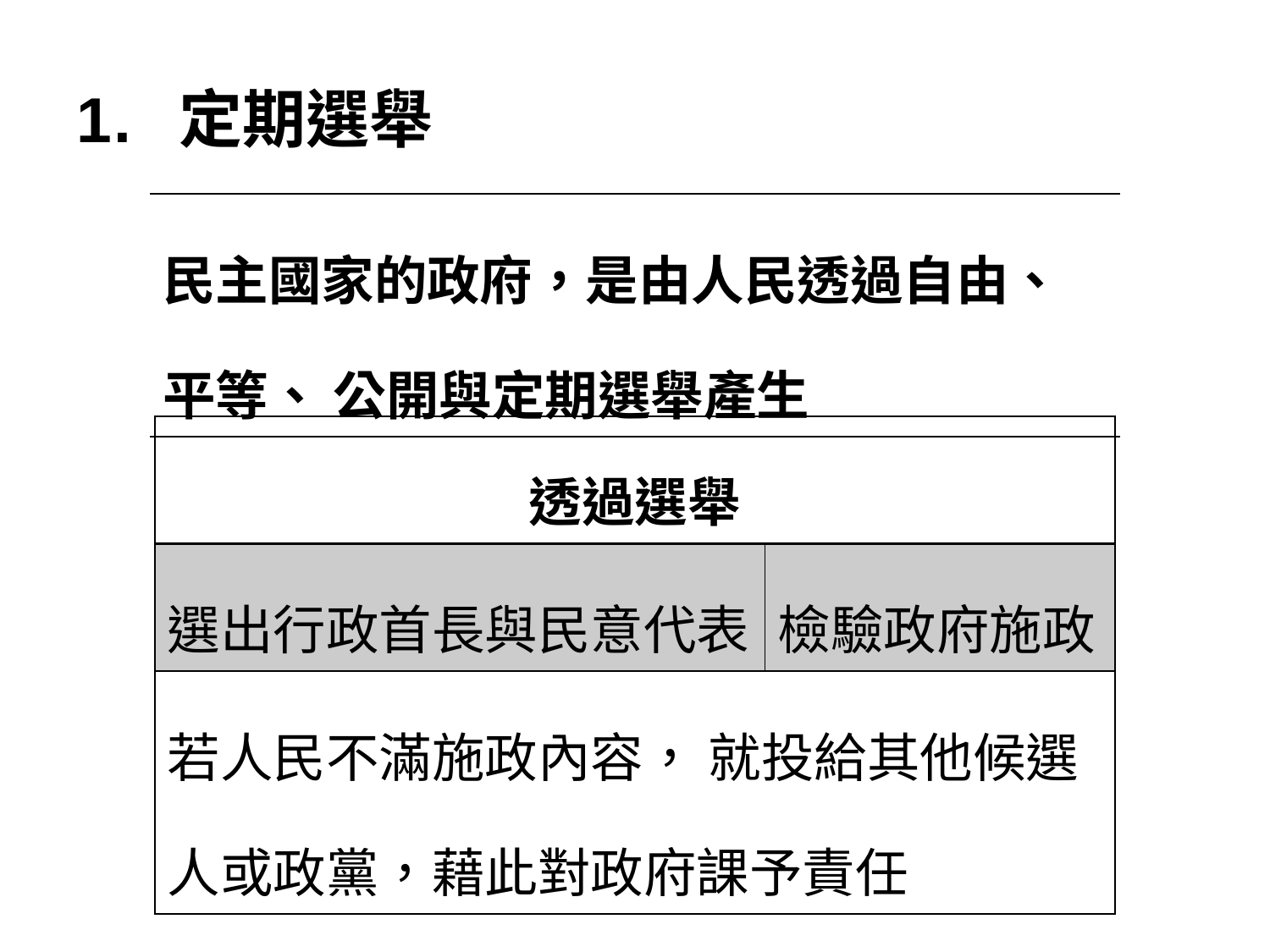

# 定期選舉
| 民主國家的政府，是由人民透過自由、平等、 公開與定期選舉產生 |
| --- |
| 透過選舉 |  |
| --- | --- |
| 選出行政首長與民意代表 | 檢驗政府施政 |
| 若人民不滿施政內容， 就投給其他候選人或政黨，藉此對政府課予責任 |  |